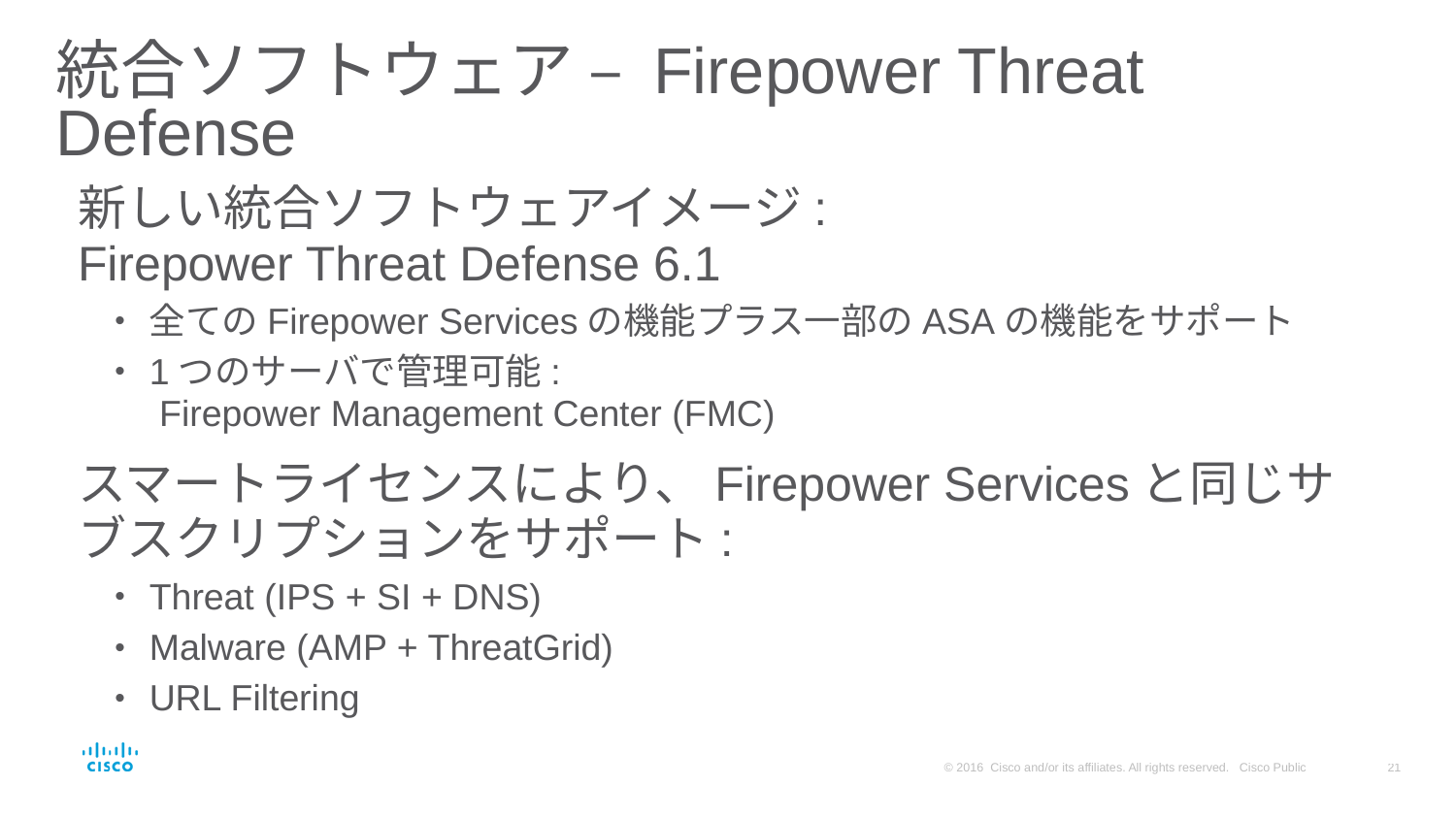

# 統合ソフトウェア – Firepower Threat Defense
新しい統合ソフトウェアイメージ:
Firepower Threat Defense 6.1
全てのFirepower Servicesの機能プラス一部のASAの機能をサポート
1つのサーバで管理可能:
 Firepower Management Center (FMC)
スマートライセンスにより、Firepower Servicesと同じサブスクリプションをサポート:
Threat (IPS + SI + DNS)
Malware (AMP + ThreatGrid)
URL Filtering